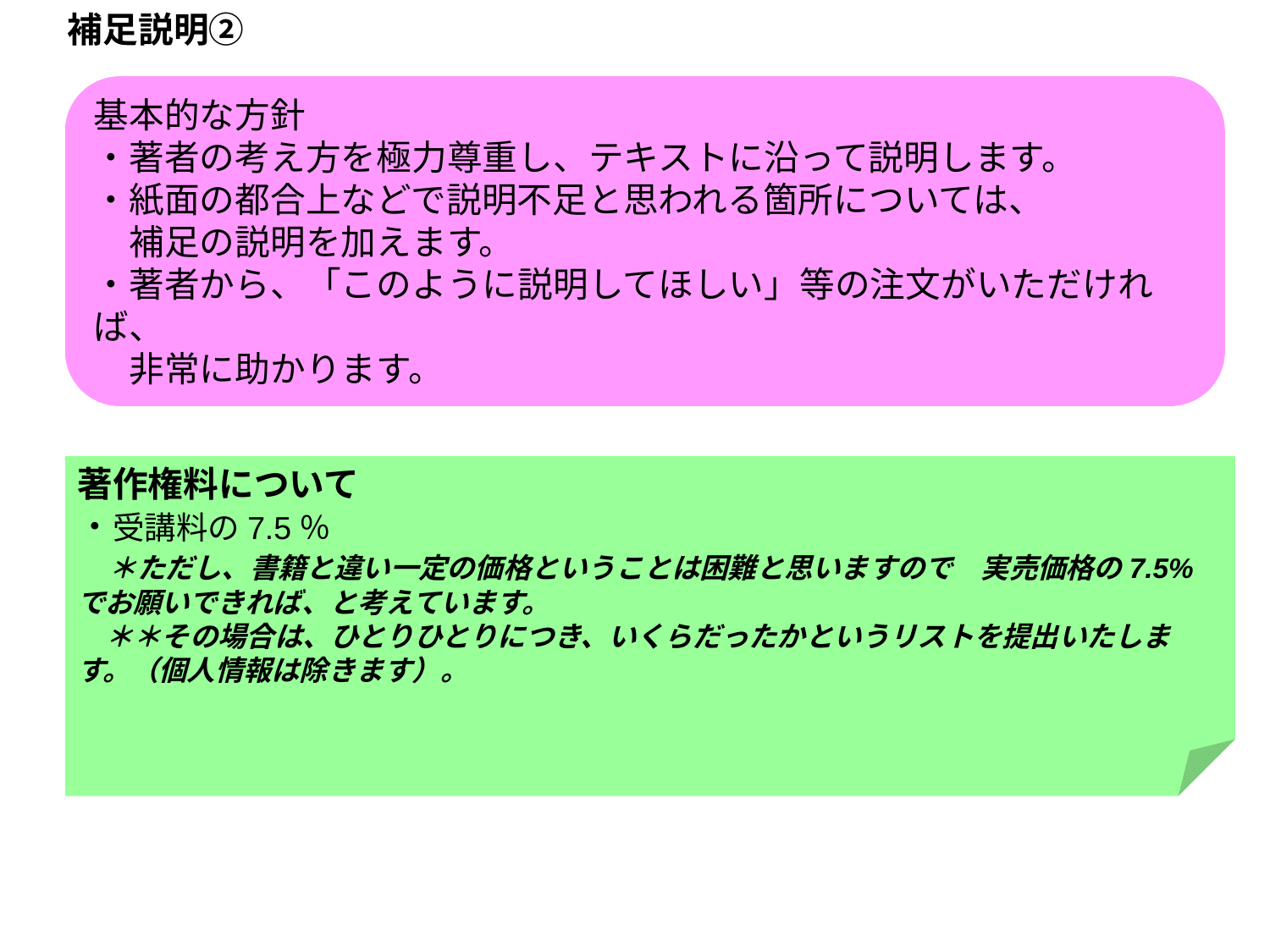

# 補足説明②
基本的な方針
・著者の考え方を極力尊重し、テキストに沿って説明します。
・紙面の都合上などで説明不足と思われる箇所については、
　補足の説明を加えます。
・著者から、「このように説明してほしい」等の注文がいただければ、
　非常に助かります。
著作権料について
・受講料の7.5％　
　＊ただし、書籍と違い一定の価格ということは困難と思いますので　実売価格の7.5%でお願いできれば、と考えています。
　＊＊その場合は、ひとりひとりにつき、いくらだったかというリストを提出いたします。（個人情報は除きます）。